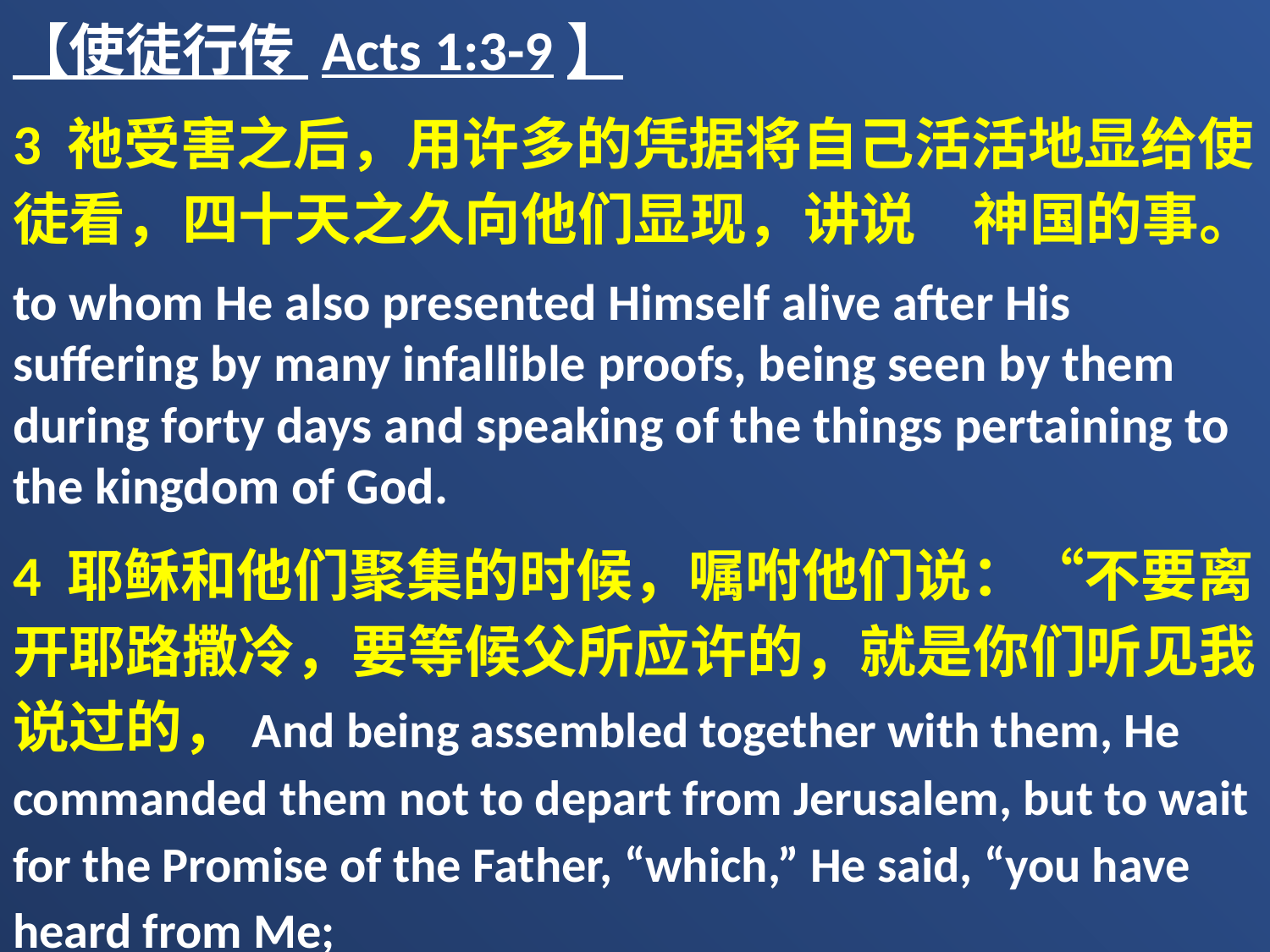

【使徒行传 Acts 1:3-9】
3 祂受害之后，用许多的凭据将自己活活地显给使徒看，四十天之久向他们显现，讲说　神国的事。
to whom He also presented Himself alive after His suffering by many infallible proofs, being seen by them during forty days and speaking of the things pertaining to the kingdom of God.
4 耶稣和他们聚集的时候，嘱咐他们说：“不要离开耶路撒冷，要等候父所应许的，就是你们听见我说过的，And being assembled together with them, He commanded them not to depart from Jerusalem, but to wait for the Promise of the Father, “which,” He said, “you have heard from Me;